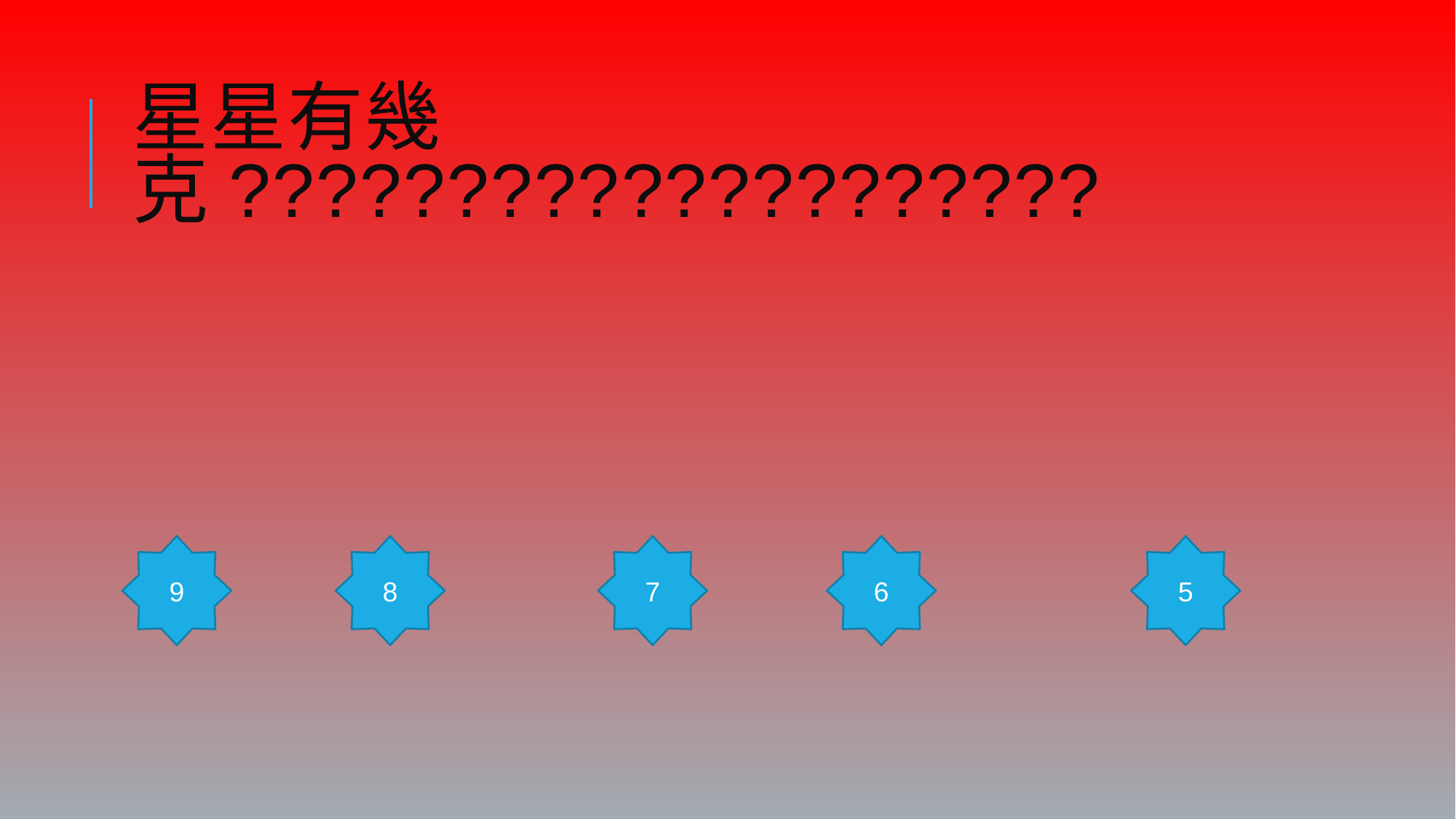

# 星星有幾克????????????????????
9
8
7
6
5